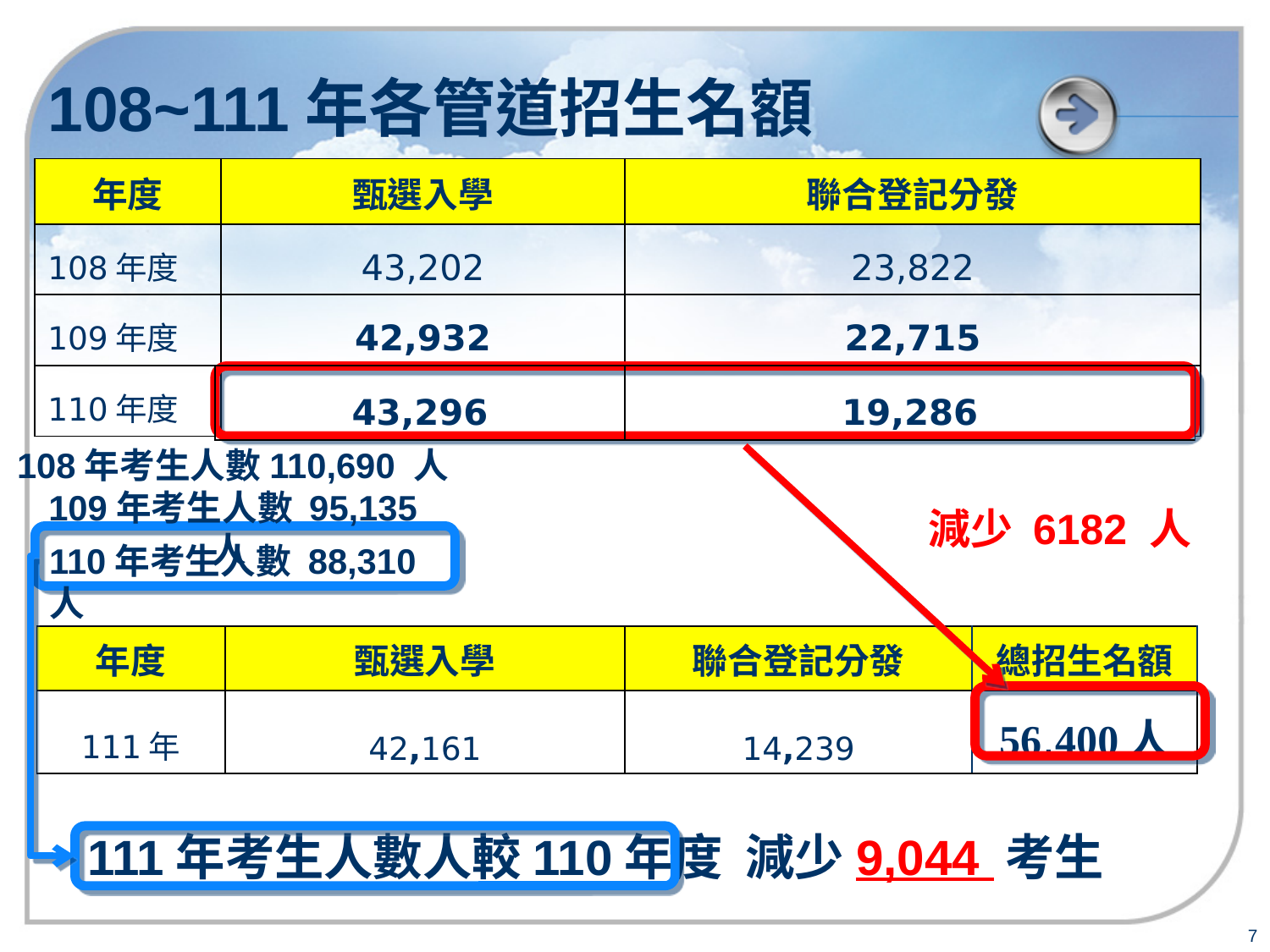

108~111年各管道招生名額
| 年度 | 甄選入學 | 聯合登記分發 |
| --- | --- | --- |
| 108年度 | 43,202 | 23,822 |
| 109年度 | 42,932 | 22,715 |
| 110年度 |  |  |
| 43,296 | 19,286 |
| --- | --- |

108年考生人數110,690 人
109年考生人數 95,135 人
減少 6182 人

110年考生人數 88,310 人
| 年度 | 甄選入學 | 聯合登記分發 | 總招生名額 |
| --- | --- | --- | --- |
| 111年 | 42,161 | 14,239 | 56,400人 |

111年考生人數人較110年度  減少9,044 考生

7